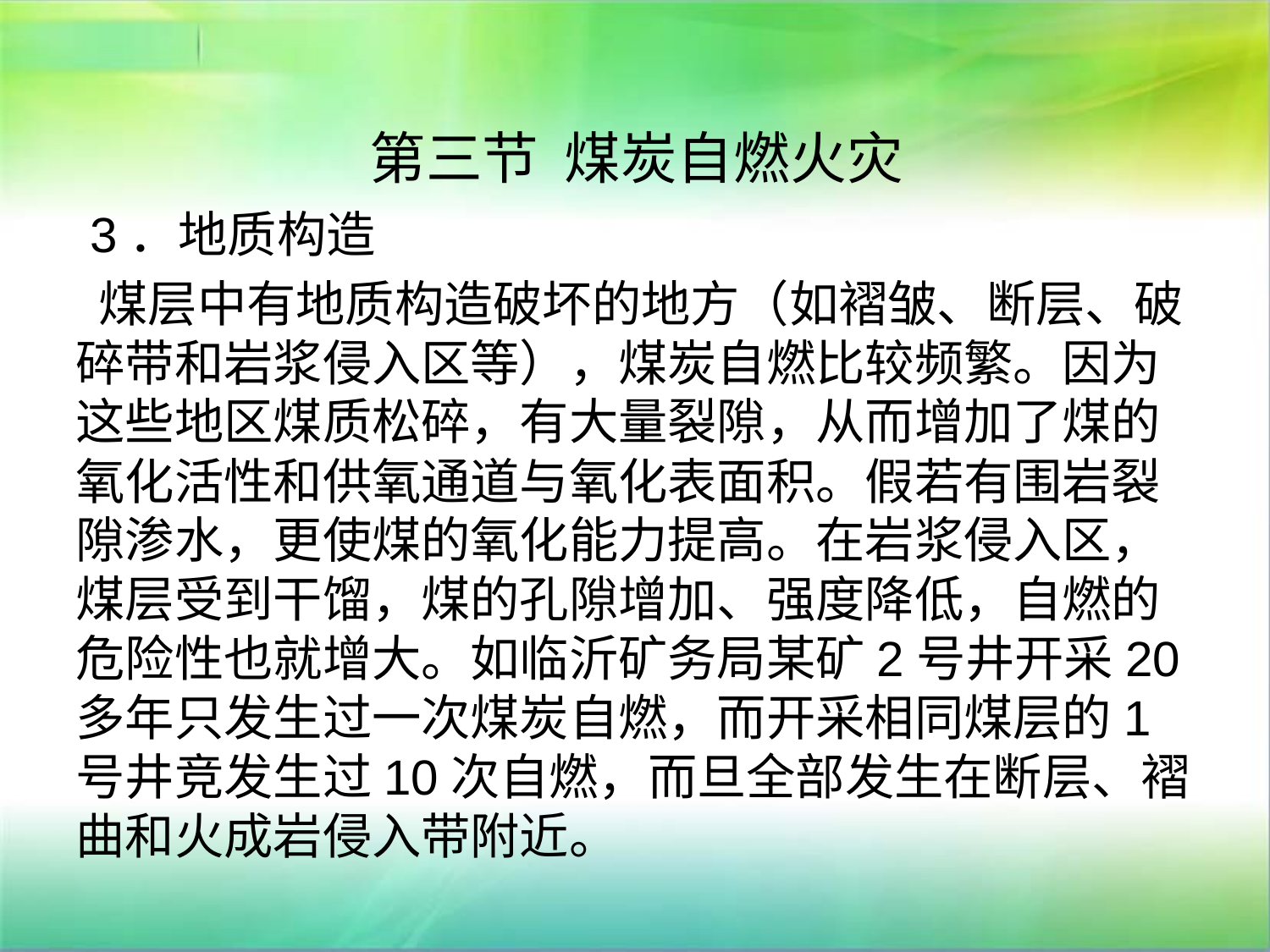

# 第三节  煤炭自燃火灾
 3．地质构造
 煤层中有地质构造破坏的地方（如褶皱、断层、破碎带和岩浆侵入区等），煤炭自燃比较频繁。因为这些地区煤质松碎，有大量裂隙，从而增加了煤的氧化活性和供氧通道与氧化表面积。假若有围岩裂隙渗水，更使煤的氧化能力提高。在岩浆侵入区，煤层受到干馏，煤的孔隙增加、强度降低，自燃的危险性也就增大。如临沂矿务局某矿2号井开采20多年只发生过一次煤炭自燃，而开采相同煤层的1号井竞发生过10次自燃，而旦全部发生在断层、褶曲和火成岩侵入带附近。